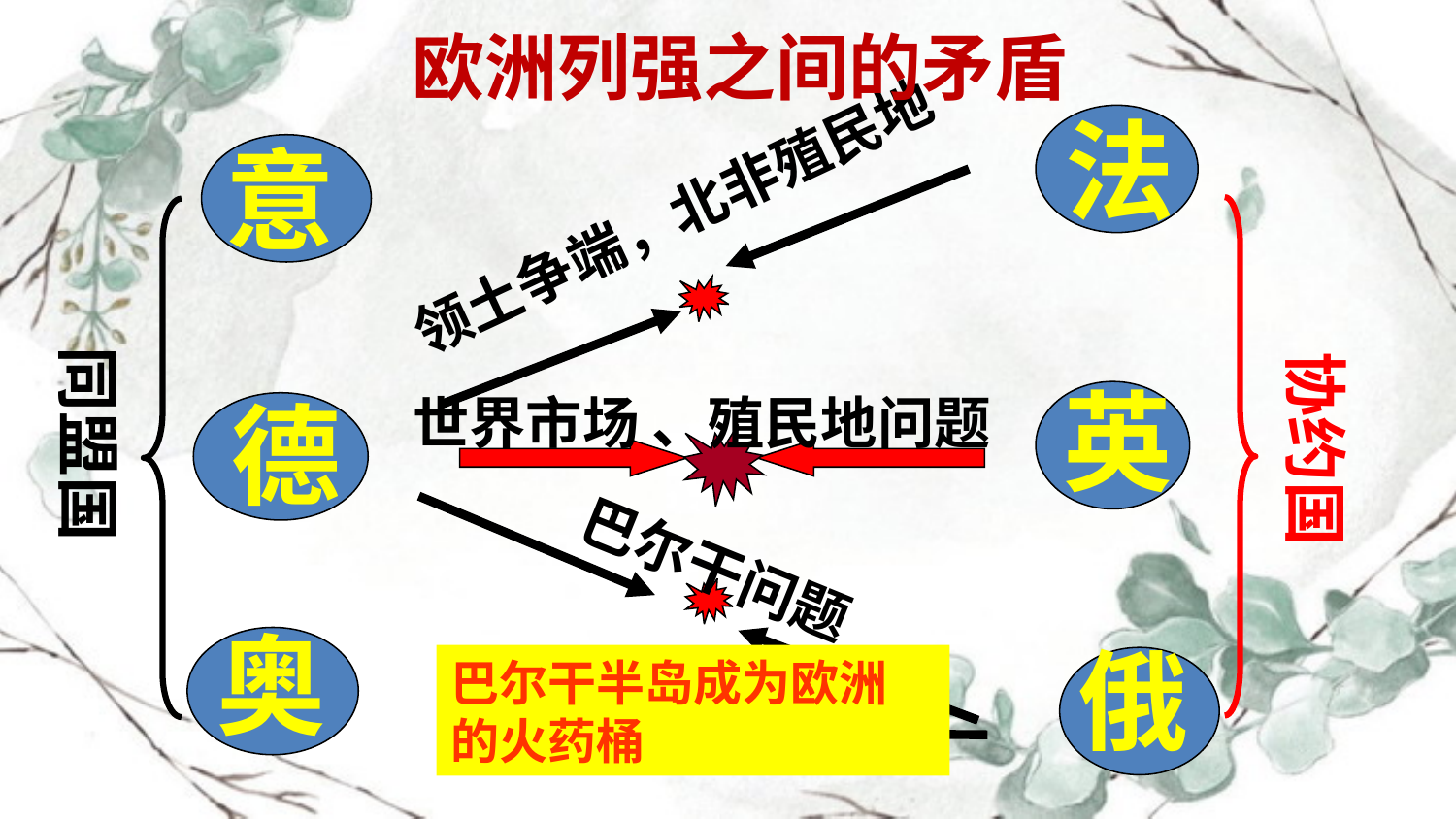

欧洲列强之间的矛盾
法

意

  领土争端，北非殖民地

同盟国
协约国
英

世界市场 、殖民地问题
德

巴尔干问题

奥

俄

巴尔干半岛成为欧洲的火药桶
 巴尔干问题